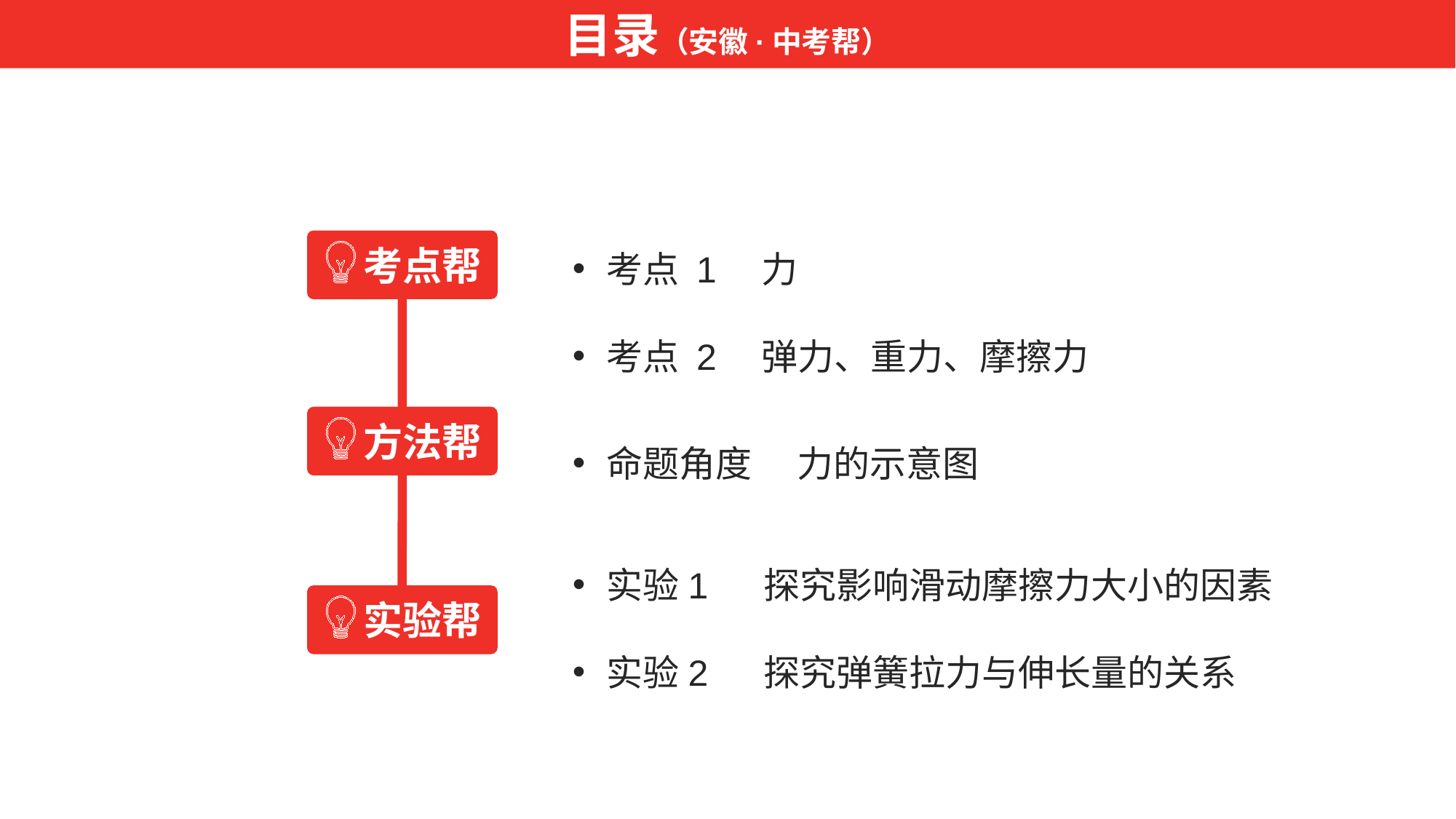

目录（安徽·中考帮）
考点 1　力
考点 2　弹力、重力、摩擦力
考点帮

命题角度 　力的示意图
方法帮

实验1 　探究影响滑动摩擦力大小的因素
实验2 　探究弹簧拉力与伸长量的关系
实验帮